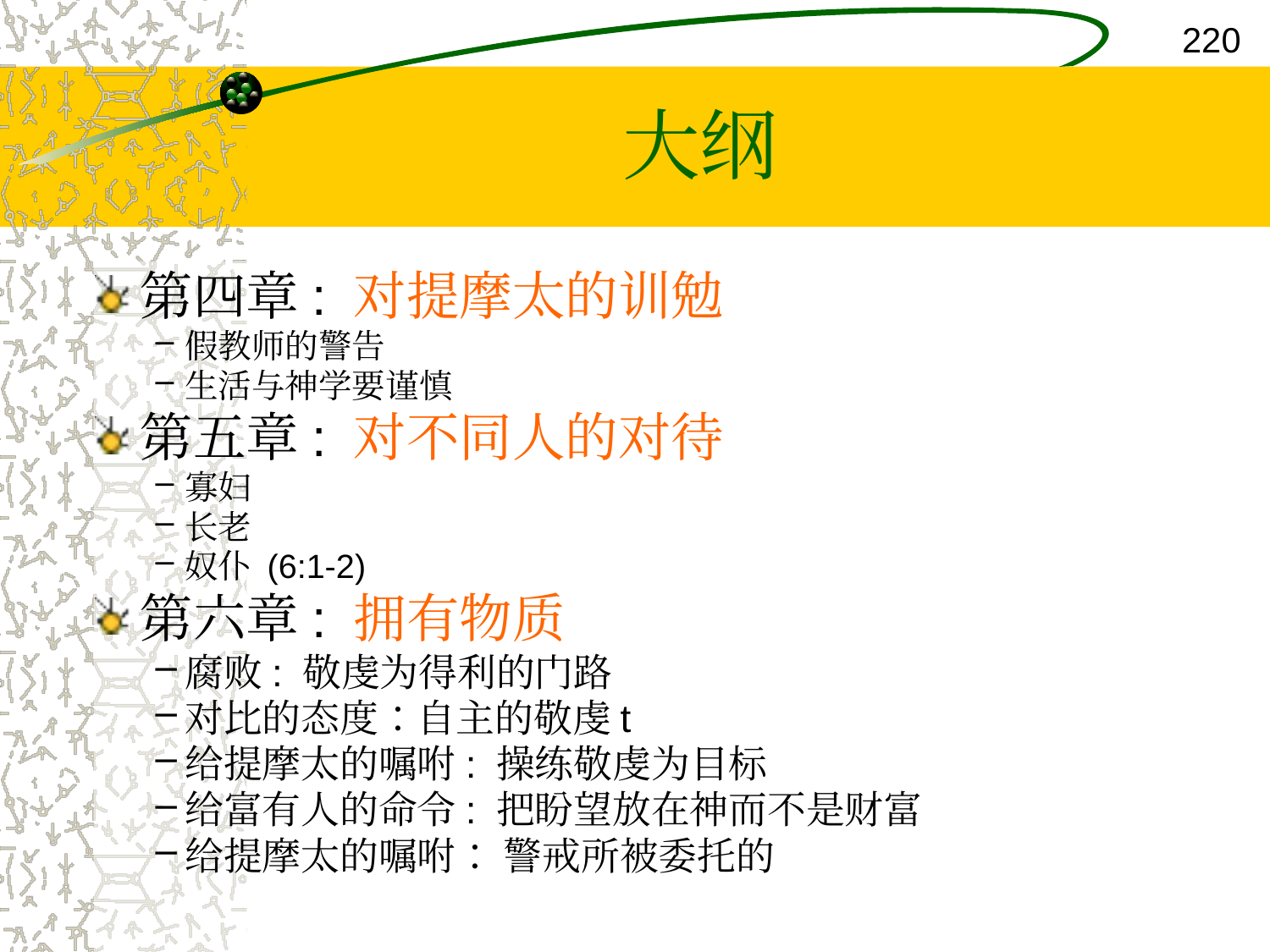

220
# 大纲
第四章: 对提摩太的训勉
假教师的警告
生活与神学要谨慎
第五章: 对不同人的对待
寡妇
长老
奴仆 (6:1-2)
第六章: 拥有物质
腐败: 敬虔为得利的门路
对比的态度：自主的敬虔t
给提摩太的嘱咐: 操练敬虔为目标
给富有人的命令: 把盼望放在神而不是财富
给提摩太的嘱咐： 警戒所被委托的